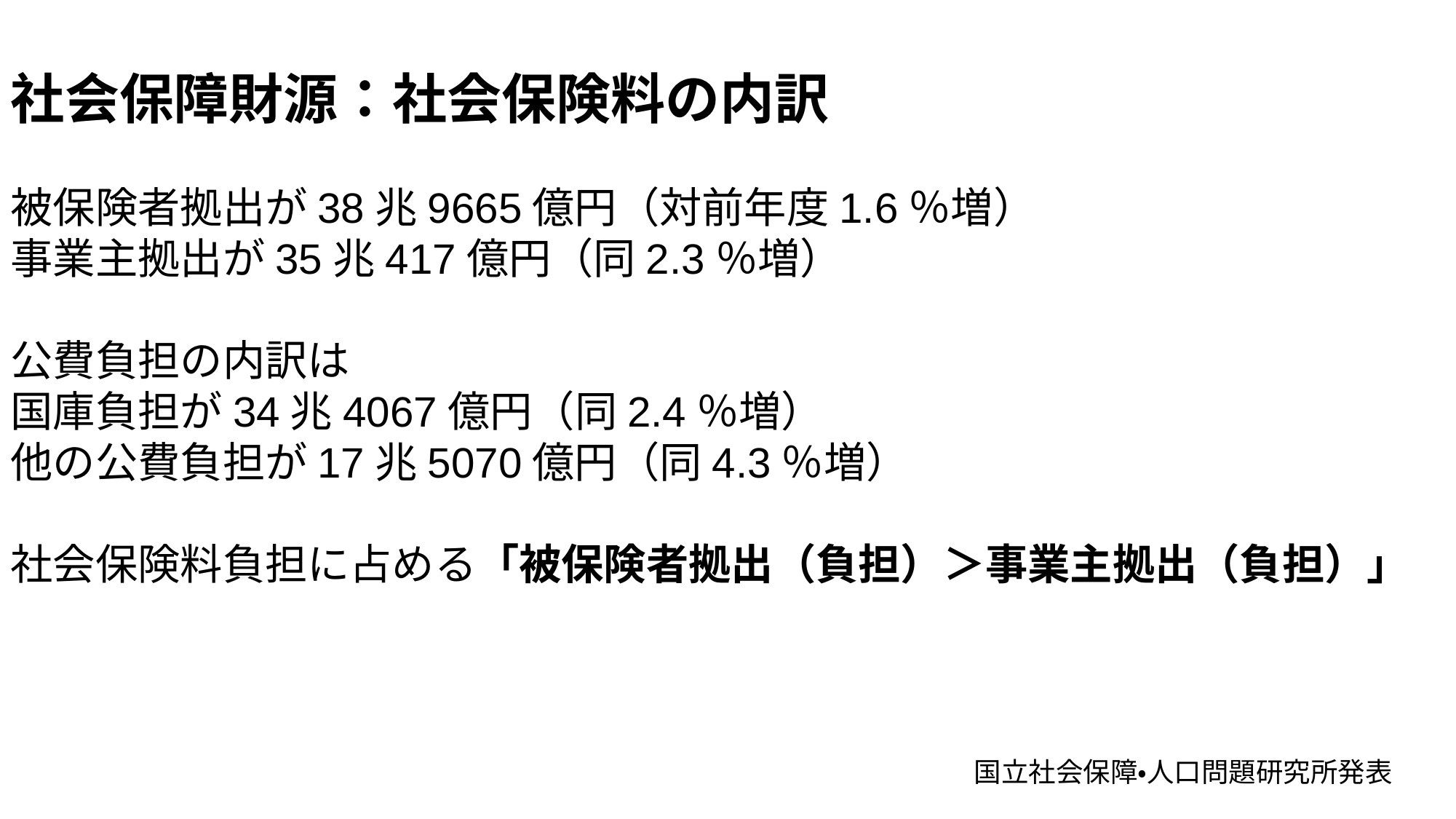

社会保障財源：社会保険料の内訳

被保険者拠出が38兆9665億円（対前年度1.6％増）
事業主拠出が35兆417億円（同2.3％増）

公費負担の内訳は
国庫負担が34兆4067億円（同2.4％増）
他の公費負担が17兆5070億円（同4.3％増）

社会保険料負担に占める「被保険者拠出（負担）＞事業主拠出（負担）」

国立社会保障・人口問題研究所発表